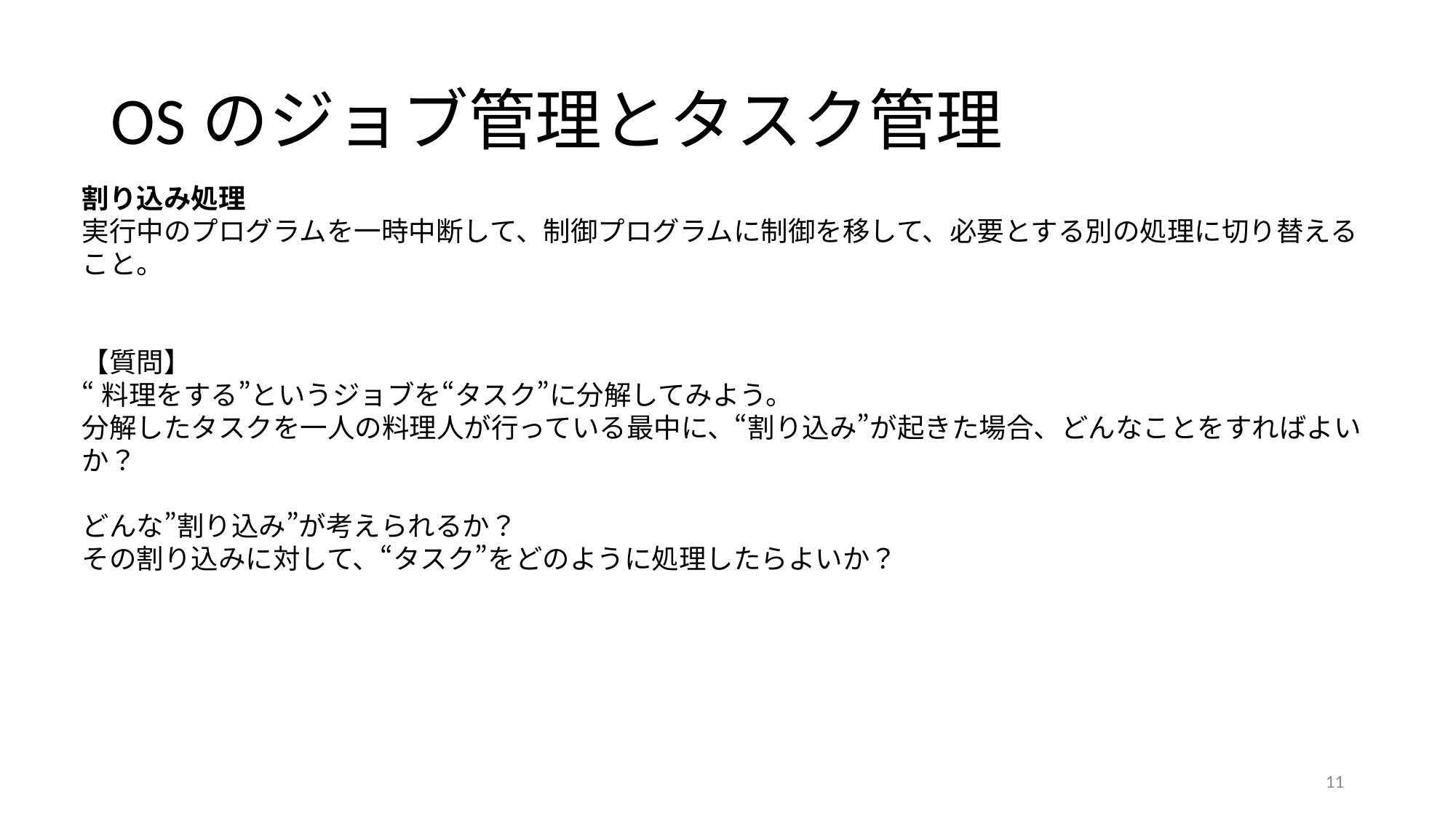

# OSのジョブ管理とタスク管理
割り込み処理
実行中のプログラムを一時中断して、制御プログラムに制御を移して、必要とする別の処理に切り替えること。

【質問】
“料理をする”というジョブを“タスク”に分解してみよう。
分解したタスクを一人の料理人が行っている最中に、“割り込み”が起きた場合、どんなことをすればよいか？

どんな”割り込み”が考えられるか？
その割り込みに対して、“タスク”をどのように処理したらよいか？

11